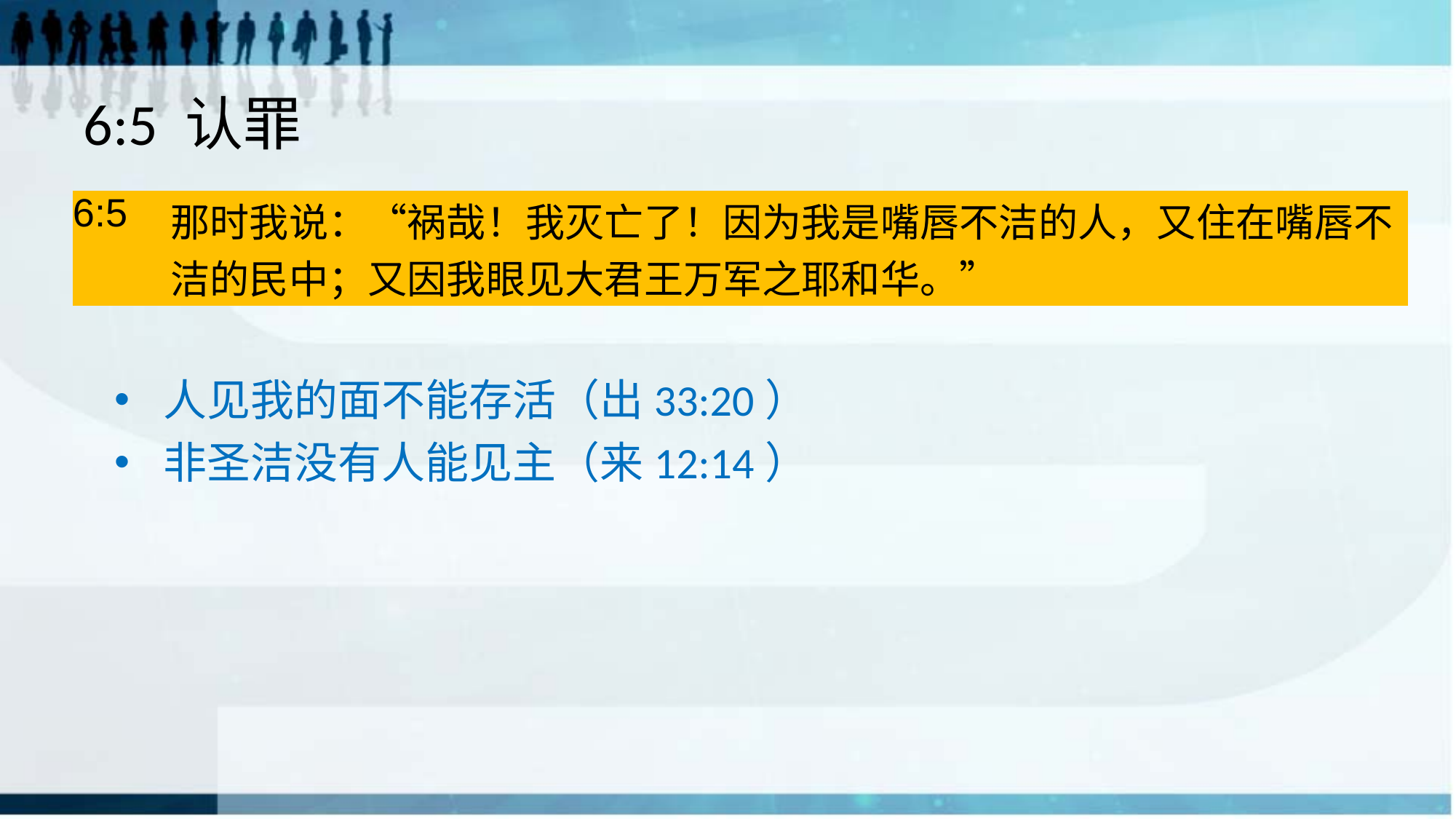

# 6:5 认罪
| 6:5 | 那时我说：“祸哉！我灭亡了！因为我是嘴唇不洁的人，又住在嘴唇不洁的民中；又因我眼见大君王万军之耶和华。” |
| --- | --- |
人见我的面不能存活（出33:20）
非圣洁没有人能见主（来12:14）